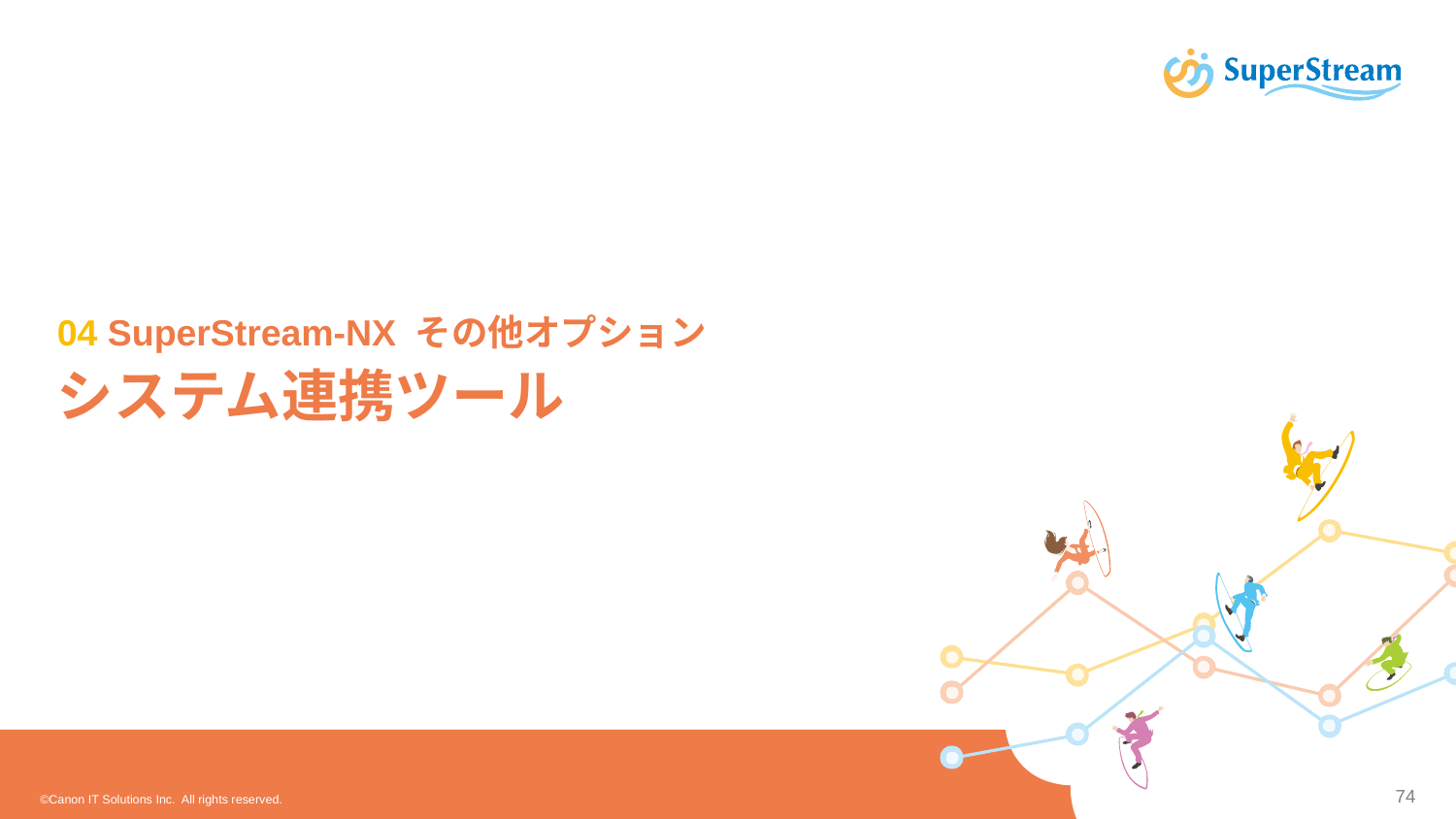

# 04 SuperStream-NX その他オプション システム連携ツール
©Canon IT Solutions Inc.  All rights reserved.
74